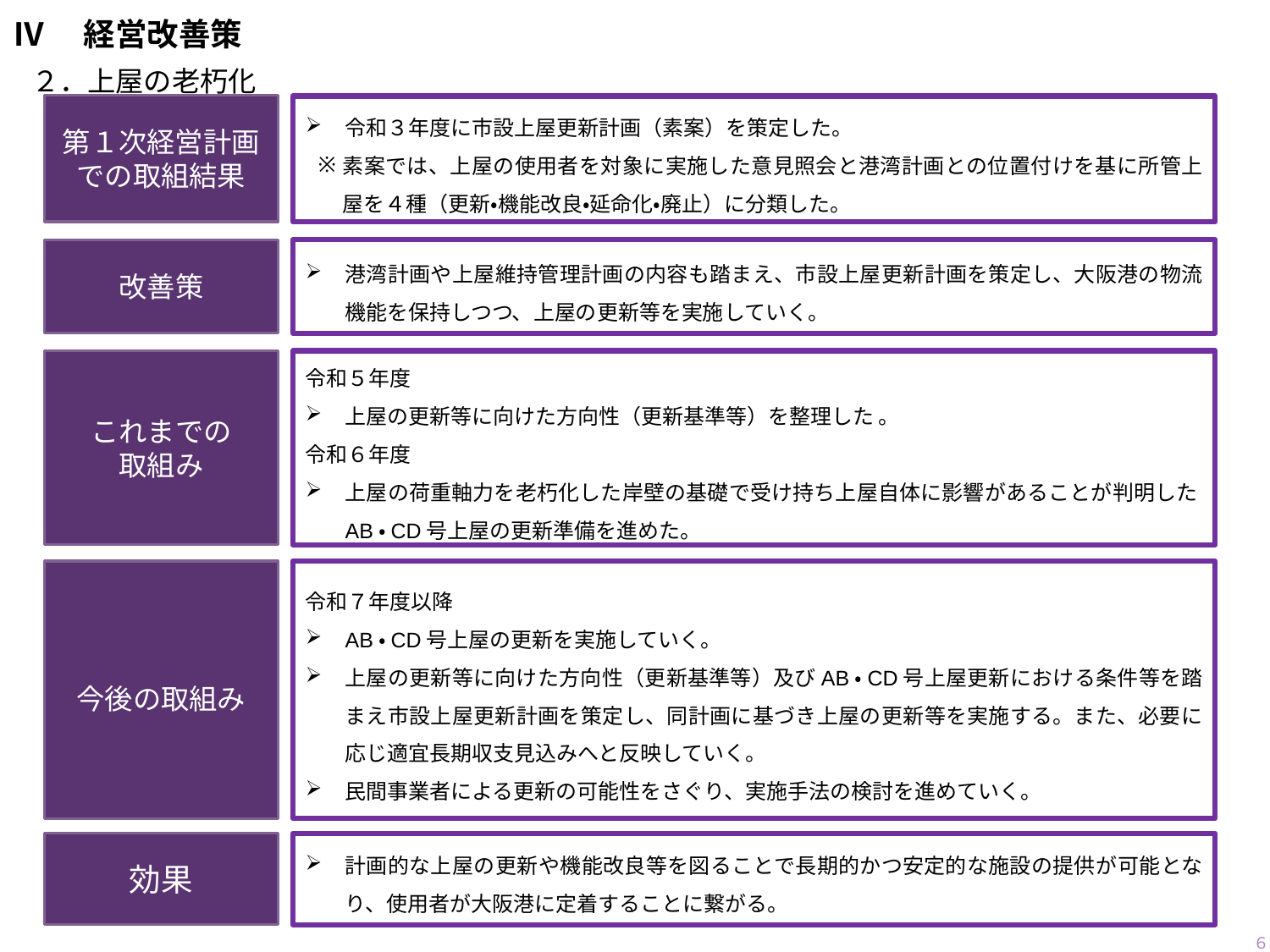

# Ⅳ　経営改善策
２．上屋の老朽化
第１次経営計画での取組結果
令和３年度に市設上屋更新計画（素案）を策定した。
素案では、上屋の使用者を対象に実施した意見照会と港湾計画との位置付けを基に所管上屋を４種（更新・機能改良・延命化・廃止）に分類した。
改善策
港湾計画や上屋維持管理計画の内容も踏まえ、市設上屋更新計画を策定し、大阪港の物流機能を保持しつつ、上屋の更新等を実施していく。
令和７年度以降
AB・CD号上屋の更新を実施していく。
上屋の更新等に向けた方向性（更新基準等）及びAB・CD号上屋更新における条件等を踏まえ市設上屋更新計画を策定し、同計画に基づき上屋の更新等を実施する。また、必要に応じ適宜長期収支見込みへと反映していく。
民間事業者による更新の可能性をさぐり、実施手法の検討を進めていく。
計画的な上屋の更新や機能改良等を図ることで長期的かつ安定的な施設の提供が可能となり、使用者が大阪港に定着することに繋がる。
これまでの
取組み
令和５年度
上屋の更新等に向けた方向性（更新基準等）を整理した 。
令和６年度
上屋の荷重軸力を老朽化した岸壁の基礎で受け持ち上屋自体に影響があることが判明したAB・CD号上屋の更新準備を進めた。
今後の取組み
効果
６